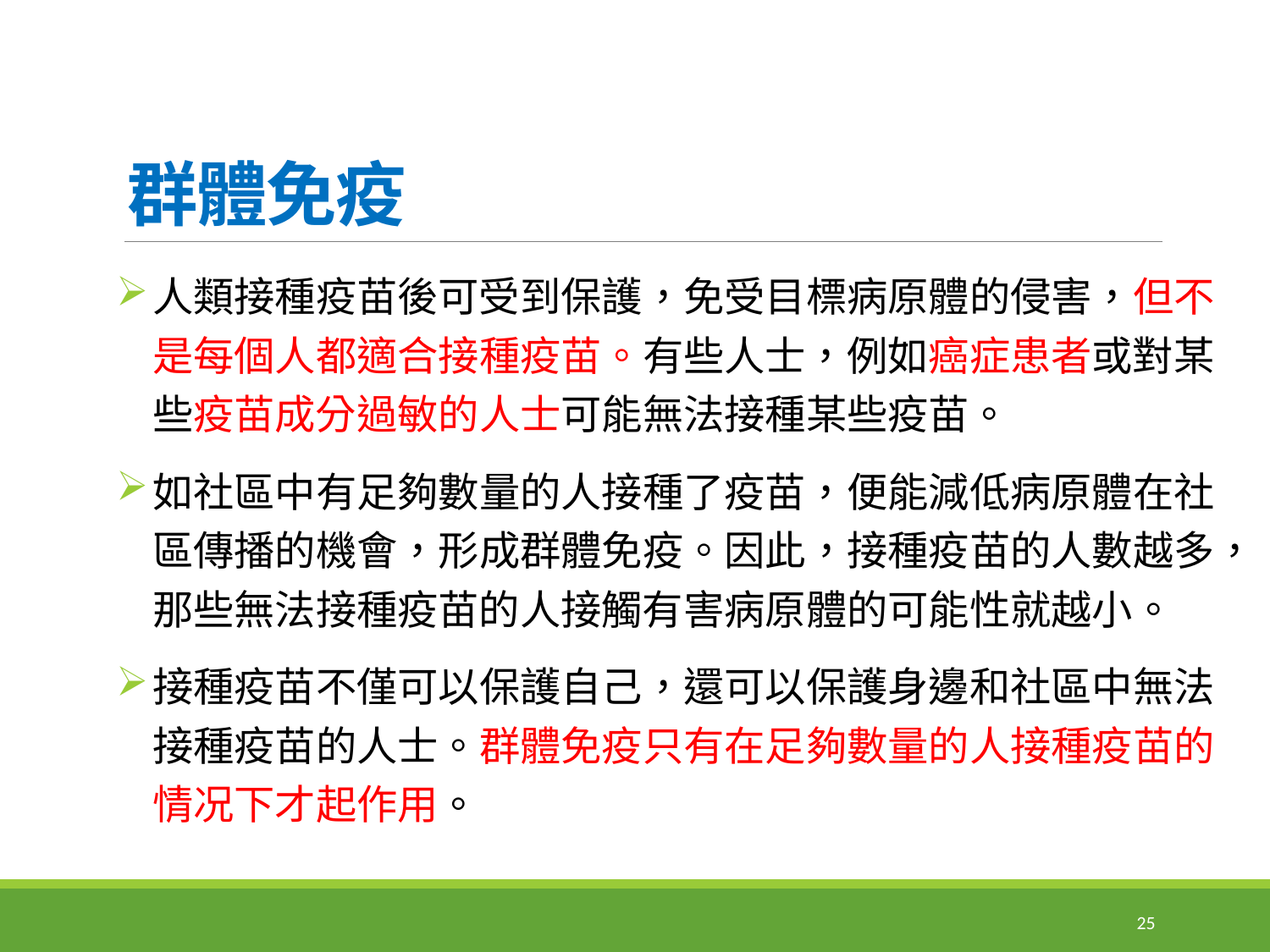

# 群體免疫
7. 群體免疫

人類接種疫苗後可受到保護，免受目標病原體的侵害，但不是每個人都適合接種疫苗。有些人士，例如癌症患者或對某些疫苗成分過敏的人士可能無法接種某些疫苗。
如社區中有足夠數量的人接種了疫苗，便能減低病原體在社區傳播的機會，形成群體免疫。因此，接種疫苗的人數越多，那些無法接種疫苗的人接觸有害病原體的可能性就越小。
接種疫苗不僅可以保護自己，還可以保護身邊和社區中無法接種疫苗的人士。群體免疫只有在足夠數量的人接種疫苗的情况下才起作用。
25